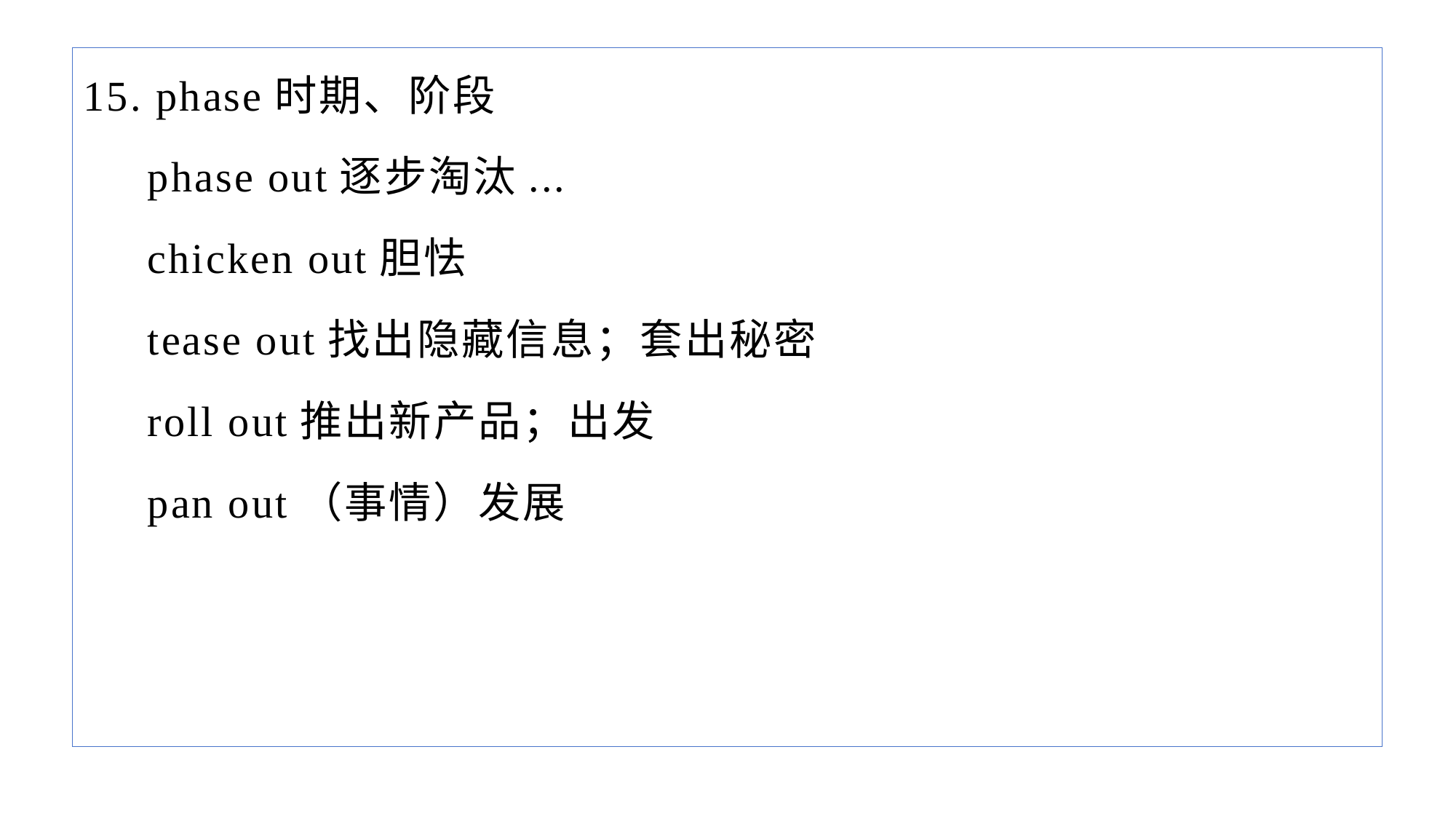

15. phase时期、阶段
     phase out逐步淘汰...
     chicken out胆怯
     tease out找出隐藏信息；套出秘密
     roll out推出新产品；出发
     pan out（事情）发展